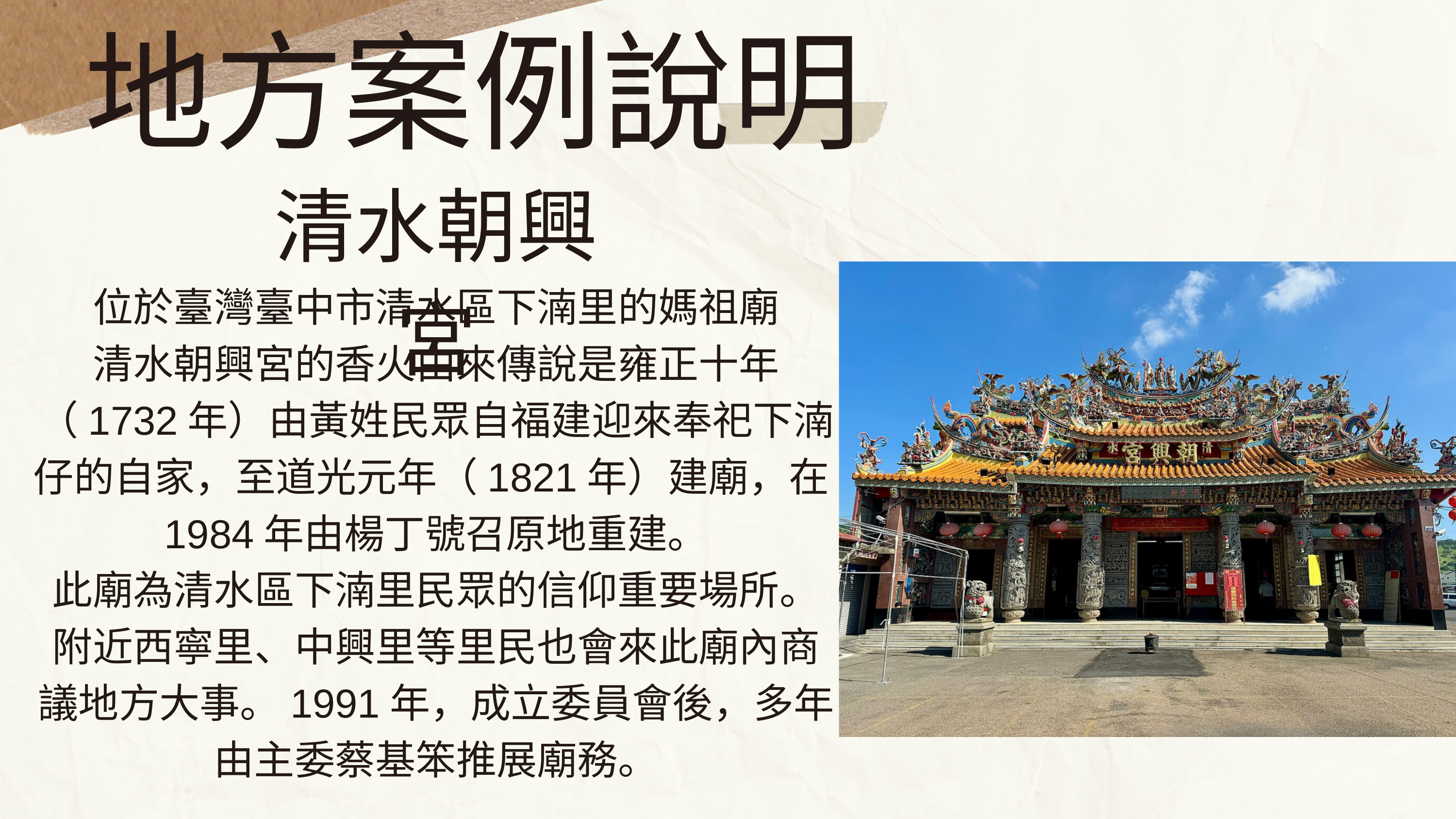

地方案例說明

清水朝興宮

位於臺灣臺中市清水區下湳里的媽祖廟
清水朝興宮的香火由來傳說是雍正十年（1732年）由黃姓民眾自福建迎來奉祀下湳仔的自家，至道光元年（1821年）建廟，在1984年由楊丁號召原地重建。
此廟為清水區下湳里民眾的信仰重要場所。附近西寧里、中興里等里民也會來此廟內商議地方大事。1991年，成立委員會後，多年由主委蔡基笨推展廟務。